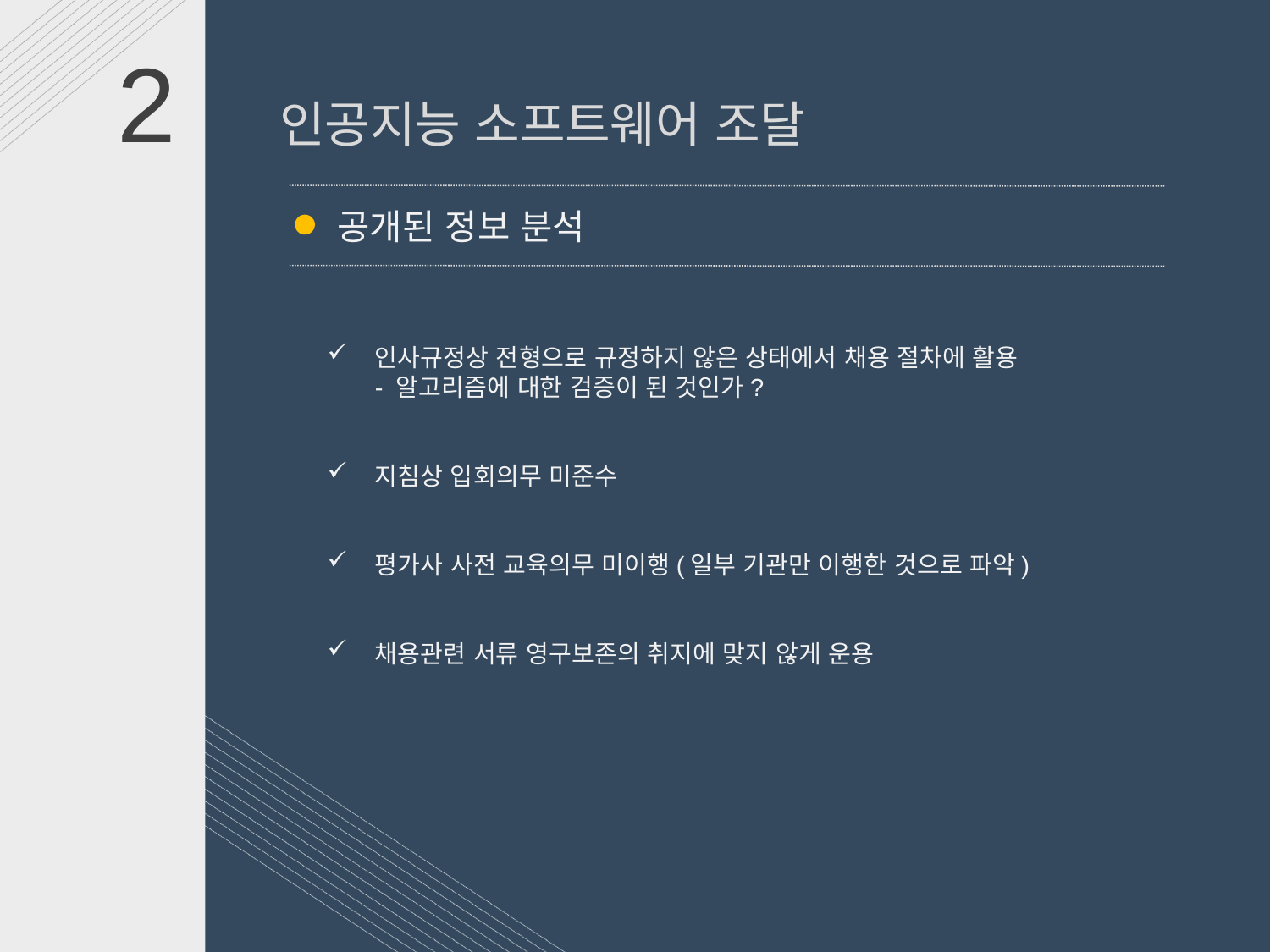

2    인공지능 소프트웨어 조달
공개된 정보 분석

인사규정상 전형으로 규정하지 않은 상태에서 채용 절차에 활용
- 알고리즘에 대한 검증이 된 것인가?

지침상 입회의무 미준수

평가사 사전 교육의무 미이행(일부 기관만 이행한 것으로 파악)

채용관련 서류 영구보존의 취지에 맞지 않게 운용